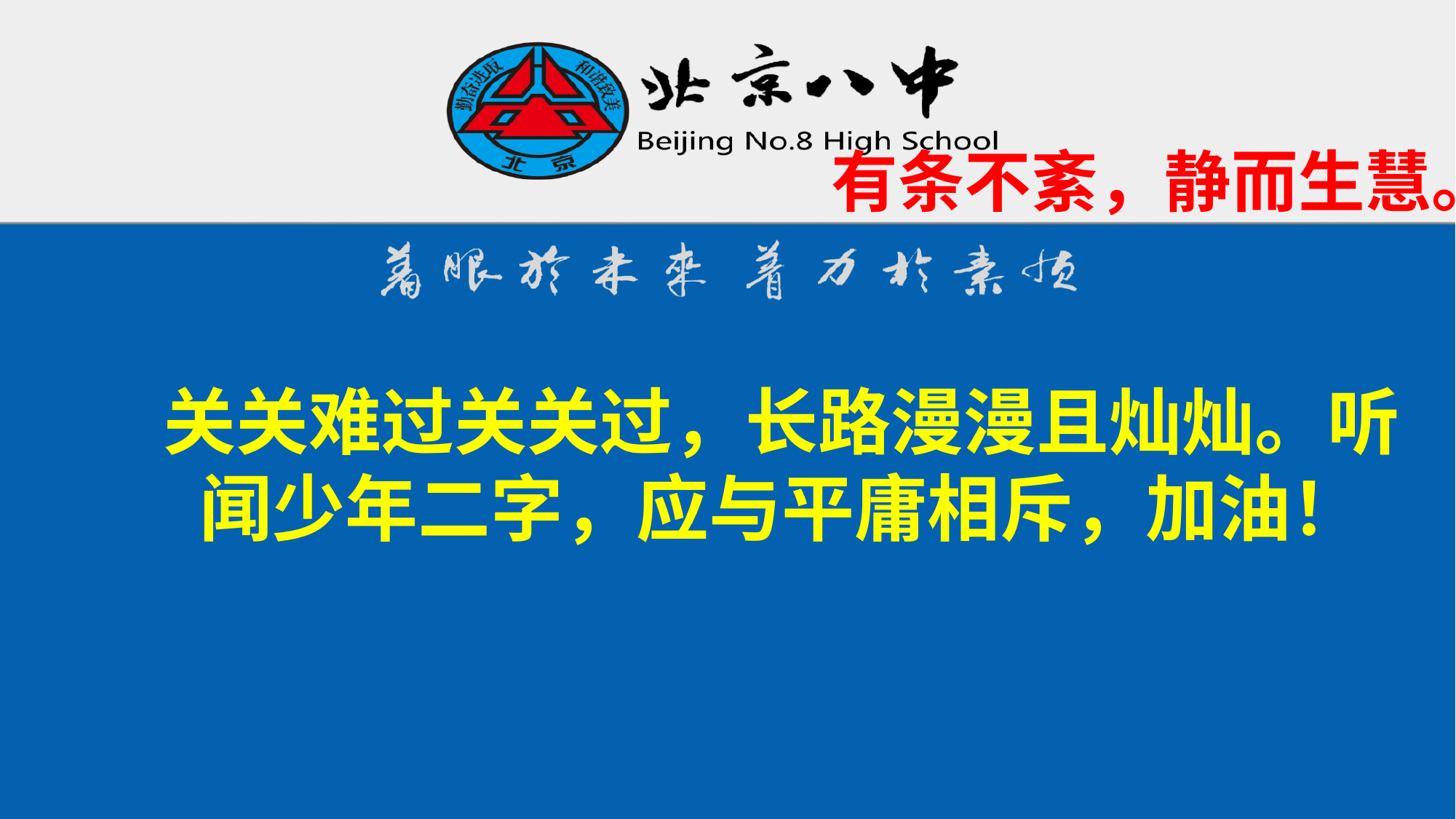

有条不紊，静而生慧。
关关难过关关过，长路漫漫且灿灿。听闻少年二字，应与平庸相斥，加油！